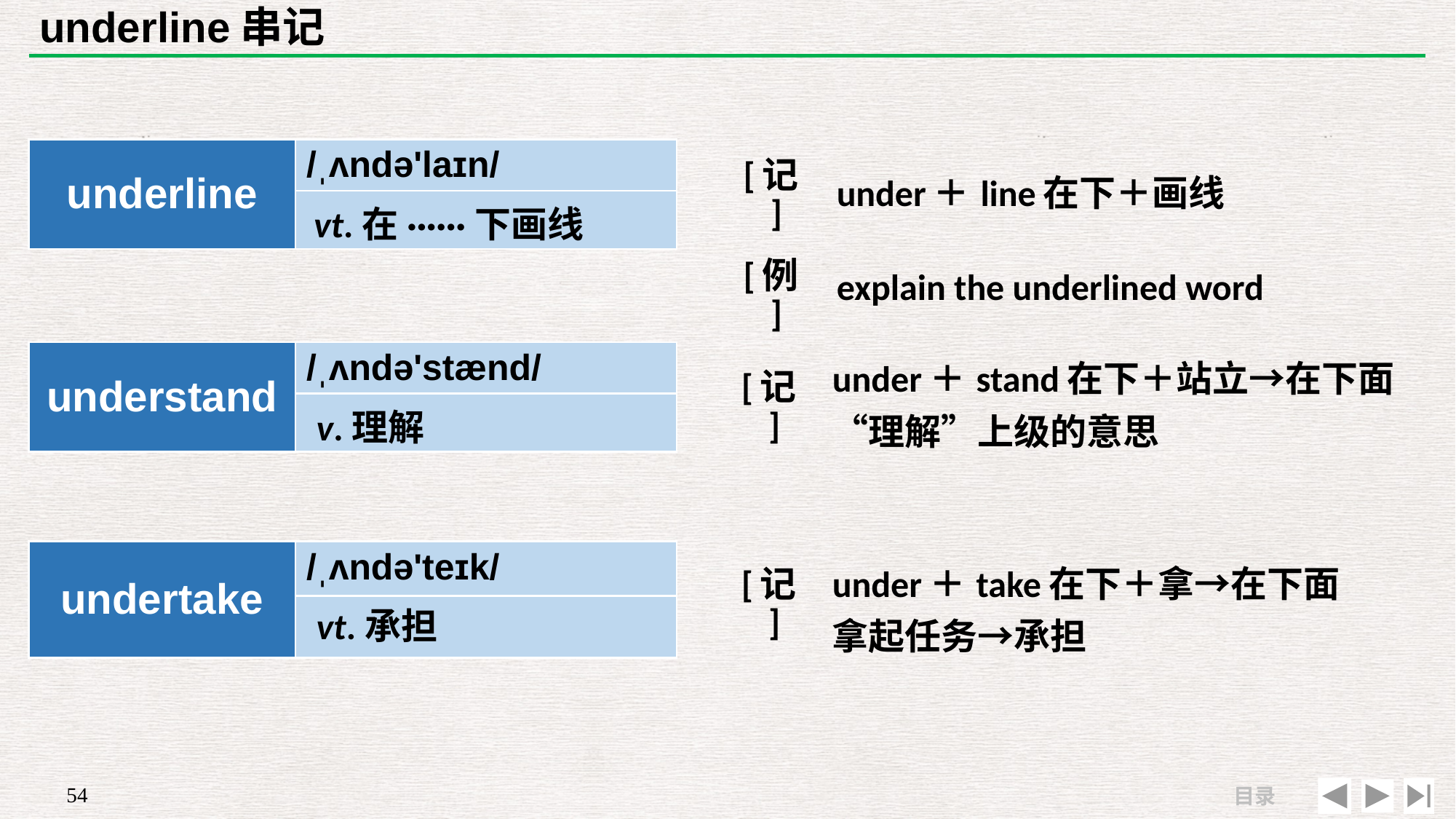

# underline串记

| underline | /ˌʌndə'laɪn/ |
| --- | --- |
|  |  |
| [记] | under＋line在下＋画线 |
| --- | --- |
| [例] | explain the underlined word |
vt.在······下画线
| understand | /ˌʌndə'stænd/ |
| --- | --- |
|  |  |
| [记] | under＋stand在下＋站立→在下面“理解”上级的意思 |
| --- | --- |
|  |  |
v.理解
| undertake | /ˌʌndə'teɪk/ |
| --- | --- |
|  |  |
| [记] | under＋take在下＋拿→在下面拿起任务→承担 |
| --- | --- |
|  |  |
vt.承担